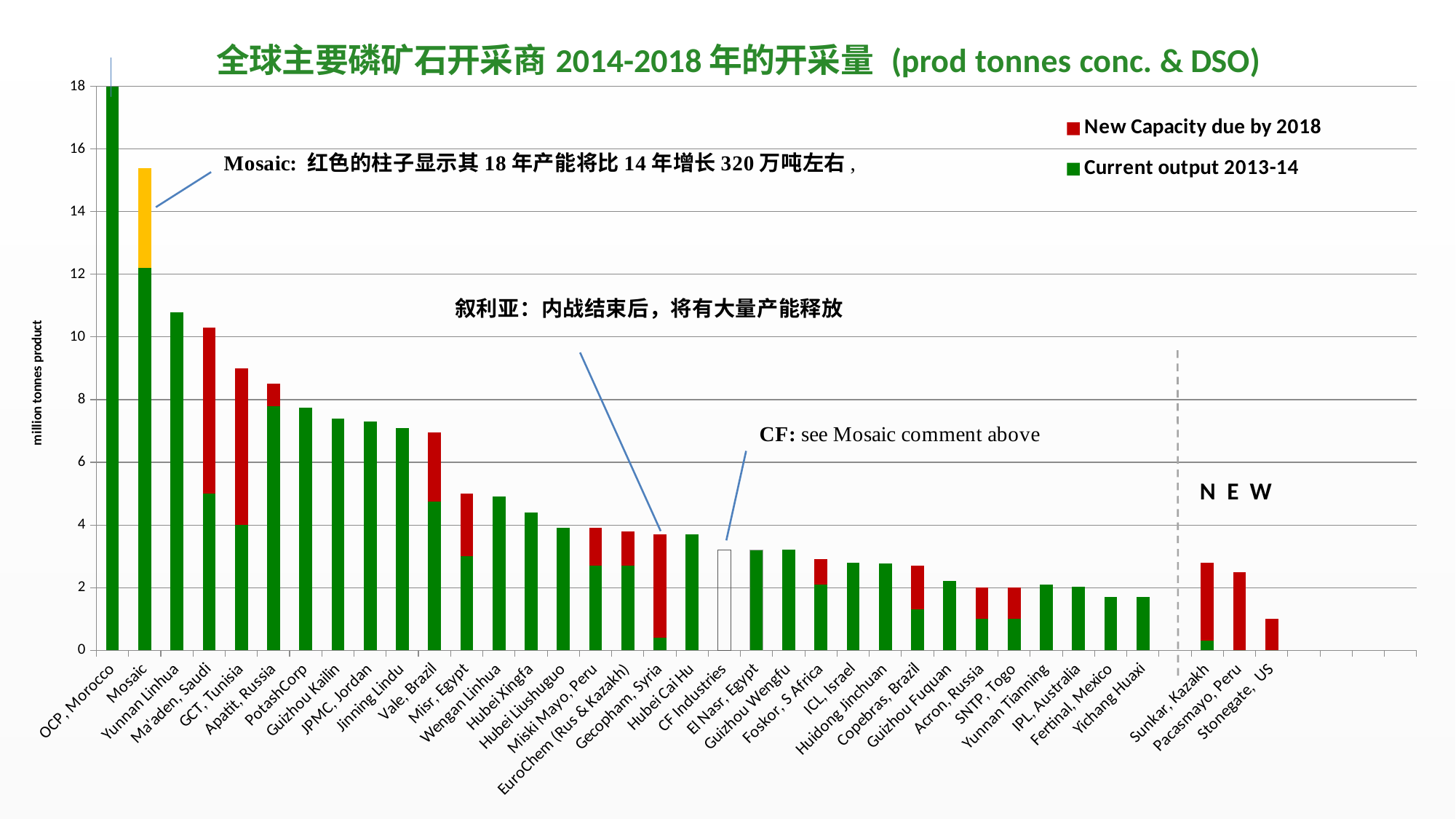

### Chart: 全球主要磷矿石开采商2014-2018年的开采量 (prod tonnes conc. & DSO)

| Category | Current output 2013-14 | New Capacity due by 2018 |
|---|---|---|
| OCP, Morocco | 27.0 | 9.0 |
| Mosaic | 12.2 | 3.2 |
| Yunnan Linhua | 10.8 | None |
| Ma'aden, Saudi | 5.0 | 5.3 |
| GCT, Tunisia | 4.0 | 5.0 |
| Apatit, Russia | 7.8 | 0.7000000000000002 |
| PotashCorp | 7.74 | None |
| Guizhou Kailin | 7.4 | None |
| JPMC, Jordan | 7.3 | None |
| Jinning Lindu | 7.1 | None |
| Vale, Brazil | 4.75 | 2.2 |
| Misr, Egypt | 3.0 | 2.0 |
| Wengan Linhua | 4.9 | None |
| Hubei Xingfa | 4.4 | None |
| Hubei Liushuguo | 3.9 | None |
| Miski Mayo, Peru | 2.7 | 1.2 |
| EuroChem (Rus & Kazakh) | 2.7 | 1.1 |
| Gecopham, Syria | 0.4 | 3.3 |
| Hubei Cai Hu | 3.7 | None |
| CF Industries | 3.2 | None |
| El Nasr, Egypt | 3.2 | None |
| Guizhou Wengfu | 3.2 | None |
| Foskor, S Africa | 2.1 | 0.8 |
| ICL, Israel | 2.8 | None |
| Huidong Jinchuan | 2.77 | None |
| Copebras, Brazil | 1.3 | 1.4 |
| Guizhou Fuquan | 2.2 | None |
| Acron, Russia | 1.0 | 1.0 |
| SNTP, Togo | 1.0 | 1.0 |
| Yunnan Tianning | 2.09 | None |
| IPL, Australia | 2.02 | None |
| Fertinal, Mexico | 1.7 | None |
| Yichang Huaxi | 1.7 | None |
|  | None | None |
| Sunkar, Kazakh | 0.3000000000000001 | 2.5 |
| Pacasmayo, Peru | 0.0 | 2.5 |
| Stonegate,  US | 0.0 | 1.0 |